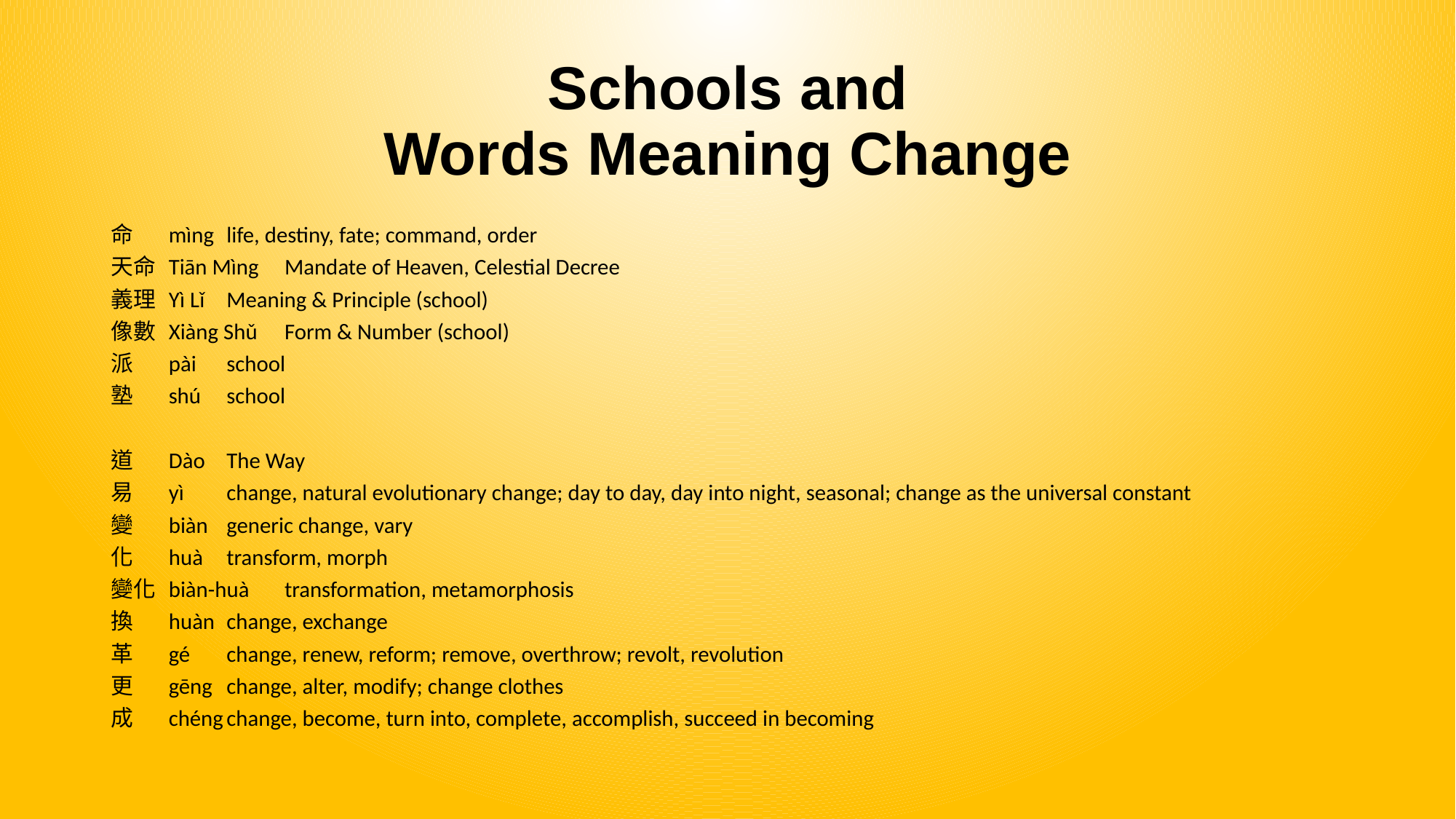

# Schools and Words Meaning Change
命	mìng 		life, destiny, fate; command, order
天命	Tiān Mìng		Mandate of Heaven, Celestial Decree
義理	Yì Lǐ 		Meaning & Principle (school)
像數	Xiàng Shǔ 		Form & Number (school)
派	pài		school
塾	shú 		school

道	Dào 		The Way
易	yì 		change, natural evolutionary change; day to day, day into night, seasonal; change as the universal constant
變	biàn		generic change, vary
化	huà		transform, morph
變化	biàn-huà 		transformation, metamorphosis
換	huàn 		change, exchange
革	gé 		change, renew, reform; remove, overthrow; revolt, revolution
更	gēng 		change, alter, modify; change clothes
成	chéng 		change, become, turn into, complete, accomplish, succeed in becoming